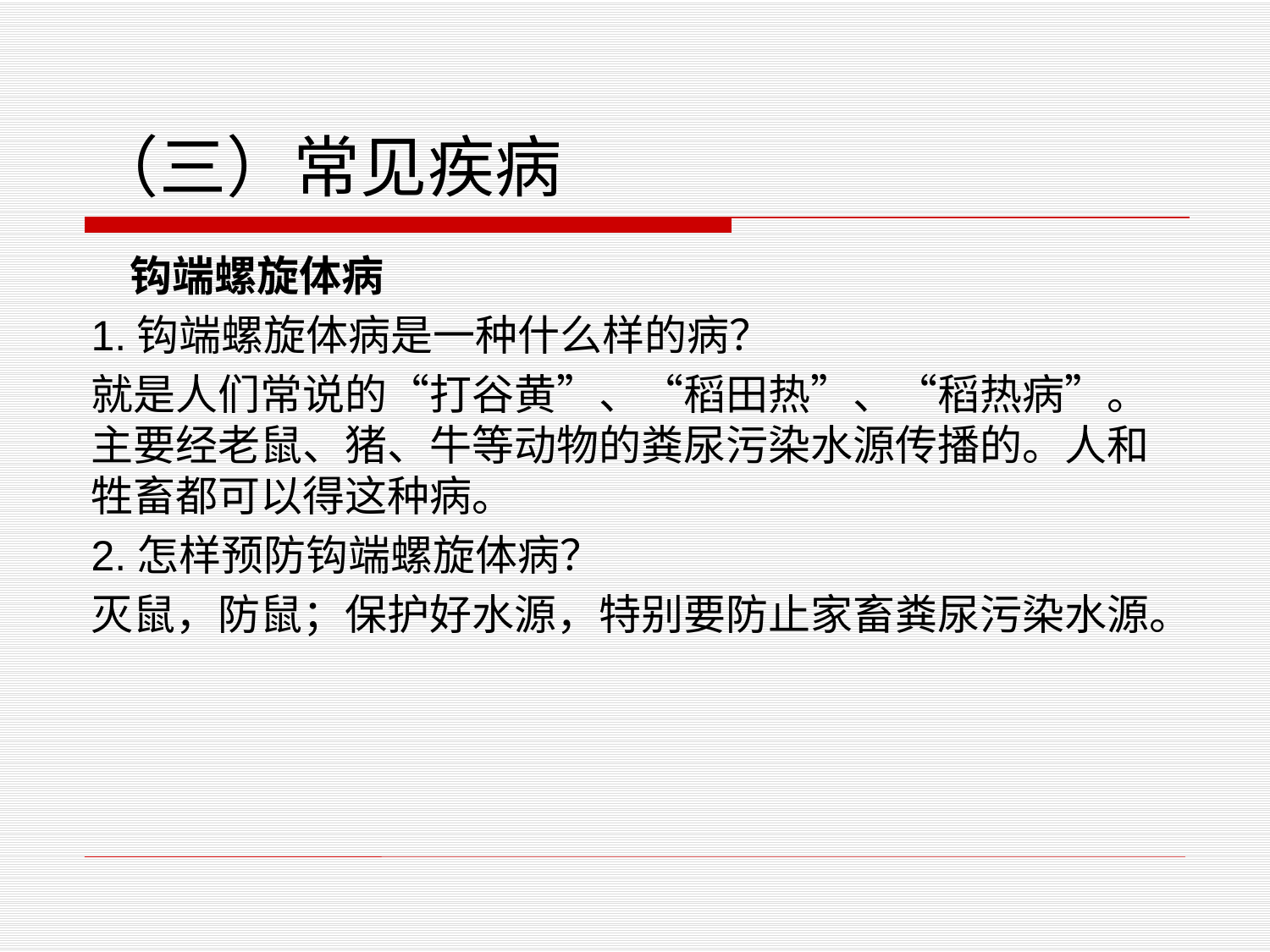

# （三）常见疾病
   钩端螺旋体病
1.钩端螺旋体病是一种什么样的病？
就是人们常说的“打谷黄”、“稻田热”、“稻热病”。主要经老鼠、猪、牛等动物的粪尿污染水源传播的。人和牲畜都可以得这种病。
2.怎样预防钩端螺旋体病？
灭鼠，防鼠；保护好水源，特别要防止家畜粪尿污染水源。